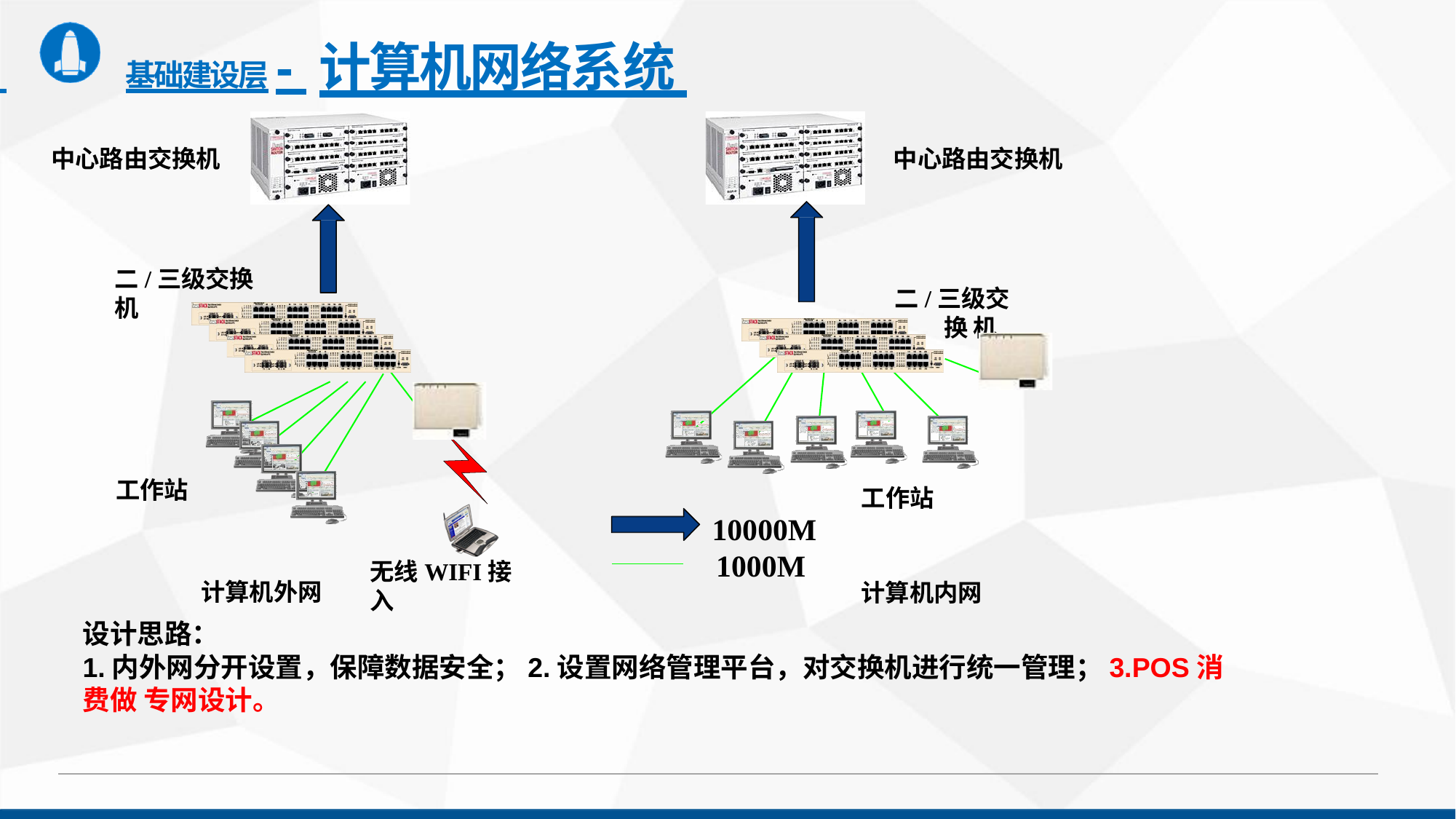

# 基础建设层- 计算机网络系统

中心路由交换机
中心路由交换机

二/三级交换机
二/三级交换 机

工作站
工作站

10000M
1000M
无线WIFI接入

计算机外网
设计思路：
计算机内网
1.内外网分开设置，保障数据安全；2.设置网络管理平台，对交换机进行统一管理；3.POS消费做 专网设计。